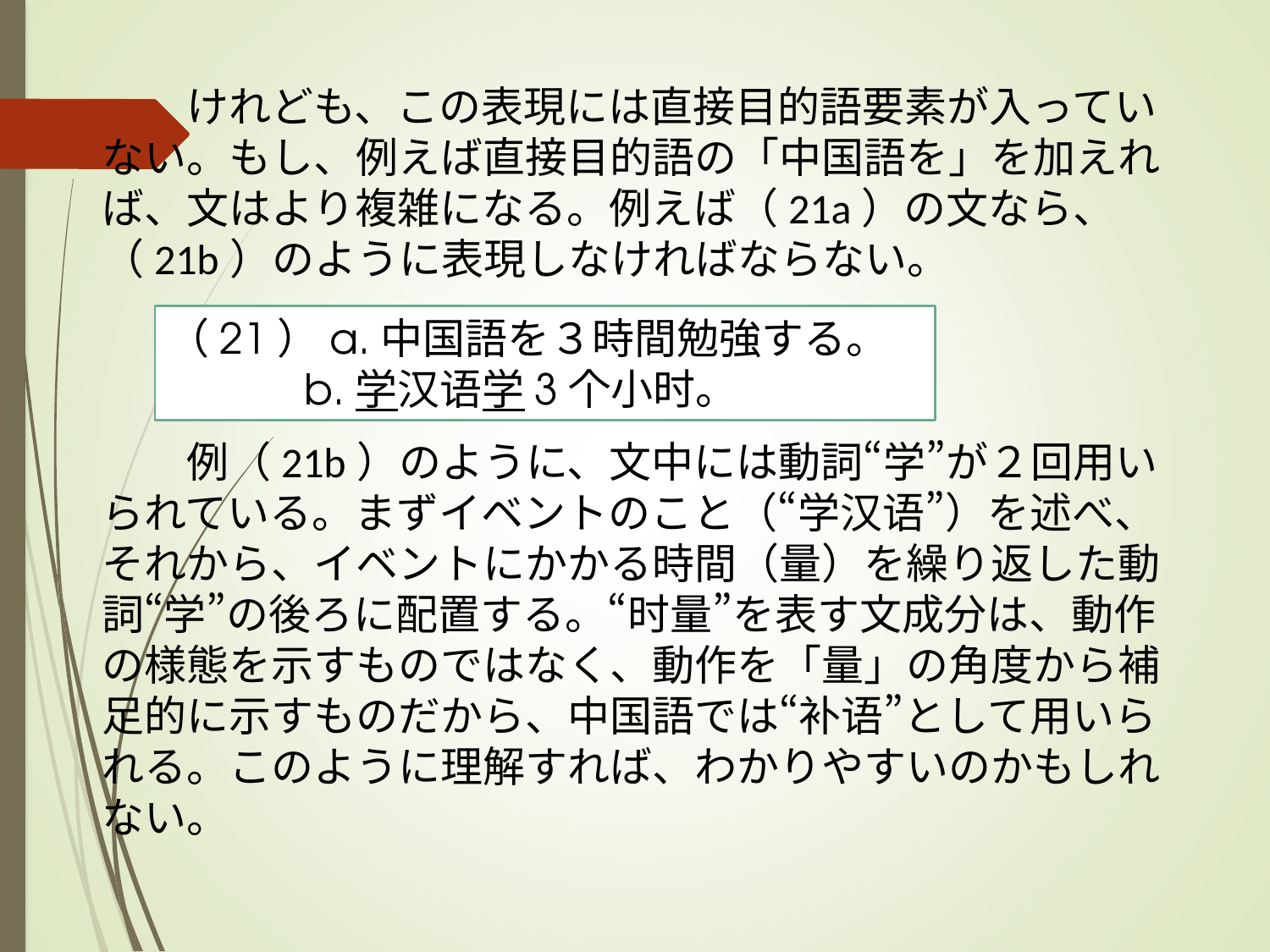

けれども、この表現には直接目的語要素が入っていない。もし、例えば直接目的語の「中国語を」を加えれば、文はより複雑になる。例えば（21a）の文なら、（21b）のように表現しなければならない。

　　例（21b）のように、文中には動詞“学”が２回用いられている。まずイベントのこと（“学汉语”）を述べ、それから、イベントにかかる時間（量）を繰り返した動詞“学”の後ろに配置する。“时量”を表す文成分は、動作の様態を示すものではなく、動作を「量」の角度から補足的に示すものだから、中国語では“补语”として用いられる。このように理解すれば、わかりやすいのかもしれない。
（21）a.中国語を３時間勉強する。
　　　b.学汉语学3个小时。